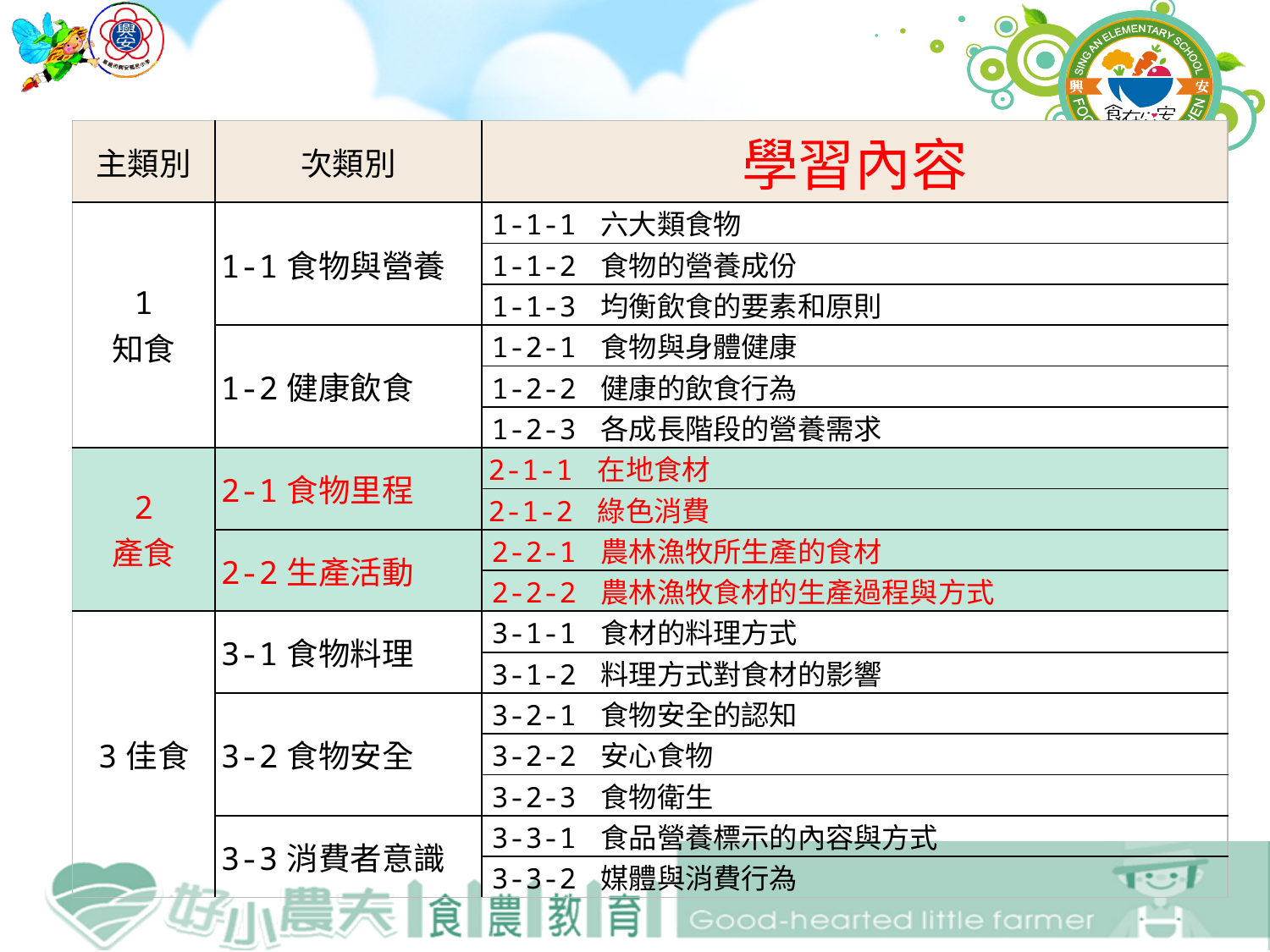

| 主類別 | 次類別 | 學習內容 |
| --- | --- | --- |
| 1 知食 | 1-1食物與營養 | 1-1-1 六大類食物 |
|  |  | 1-1-2 食物的營養成份 |
|  |  | 1-1-3 均衡飲食的要素和原則 |
|  | 1-2健康飲食 | 1-2-1 食物與身體健康 |
|  |  | 1-2-2 健康的飲食行為 |
|  |  | 1-2-3 各成長階段的營養需求 |
| 2 產食 | 2-1食物里程 | 2-1-1 在地食材 |
|  |  | 2-1-2 綠色消費 |
|  | 2-2生產活動 | 2-2-1 農林漁牧所生產的食材 |
|  |  | 2-2-2 農林漁牧食材的生產過程與方式 |
| 3佳食 | 3-1食物料理 | 3-1-1 食材的料理方式 |
|  |  | 3-1-2 料理方式對食材的影響 |
|  | 3-2食物安全 | 3-2-1 食物安全的認知 |
|  |  | 3-2-2 安心食物 |
|  |  | 3-2-3 食物衛生 |
|  | 3-3消費者意識 | 3-3-1 食品營養標示的內容與方式 |
|  |  | 3-3-2 媒體與消費行為 |